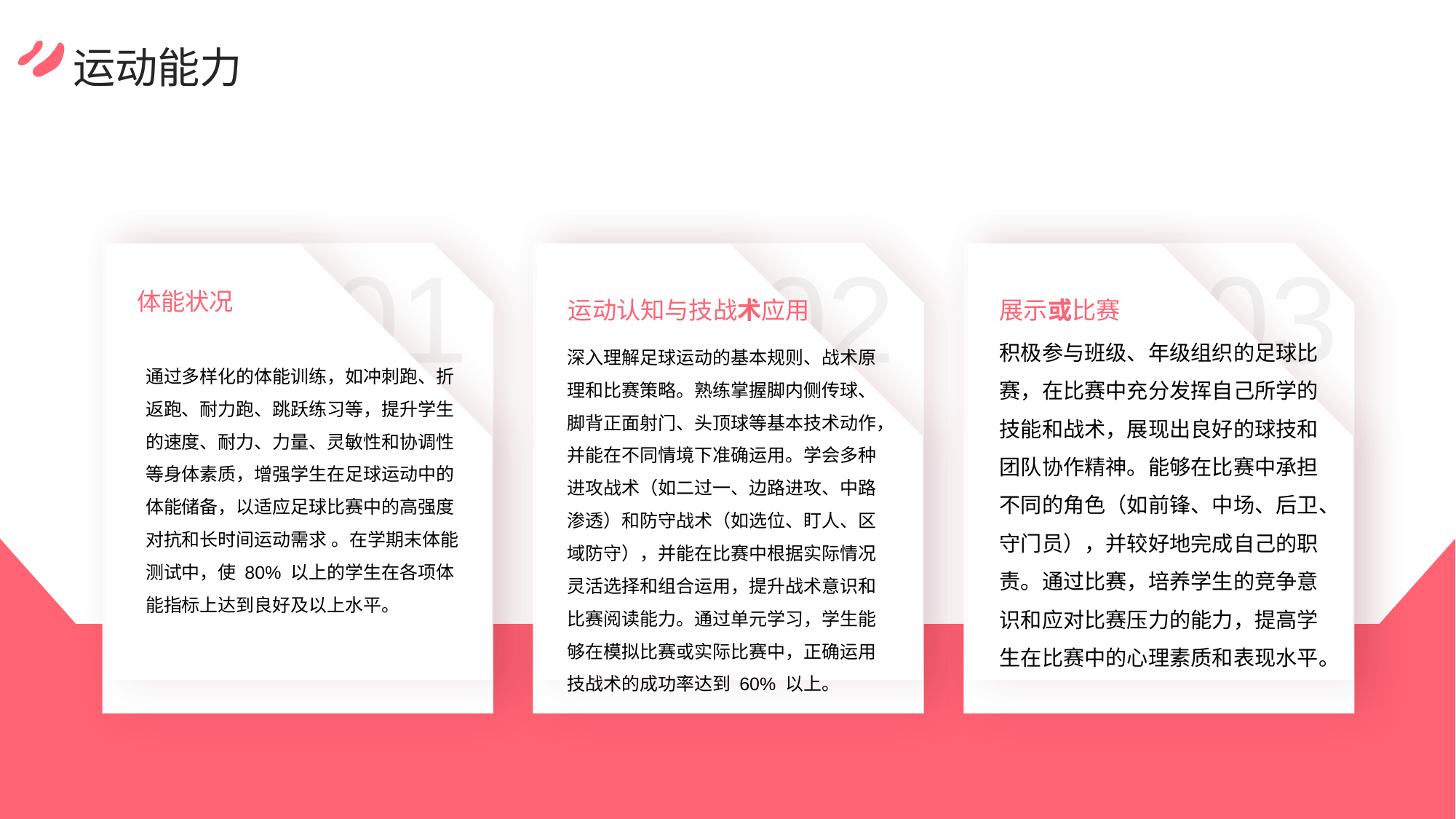

运动能力

01
02
03
体能状况
运动认知与技战术应用
展示或比赛

积极参与班级、年级组织的足球比赛，在比赛中充分发挥自己所学的技能和战术，展现出良好的球技和团队协作精神。能够在比赛中承担不同的角色（如前锋、中场、后卫、守门员），并较好地完成自己的职责。通过比赛，培养学生的竞争意识和应对比赛压力的能力，提高学生在比赛中的心理素质和表现水平。
深入理解足球运动的基本规则、战术原理和比赛策略。熟练掌握脚内侧传球、脚背正面射门、头顶球等基本技术动作，并能在不同情境下准确运用。学会多种进攻战术（如二过一、边路进攻、中路渗透）和防守战术（如选位、盯人、区域防守），并能在比赛中根据实际情况灵活选择和组合运用，提升战术意识和比赛阅读能力。通过单元学习，学生能够在模拟比赛或实际比赛中，正确运用技战术的成功率达到 60% 以上。
通过多样化的体能训练，如冲刺跑、折返跑、耐力跑、跳跃练习等，提升学生的速度、耐力、力量、灵敏性和协调性等身体素质，增强学生在足球运动中的体能储备，以适应足球比赛中的高强度对抗和长时间运动需求 。在学期末体能测试中，使 80% 以上的学生在各项体能指标上达到良好及以上水平。